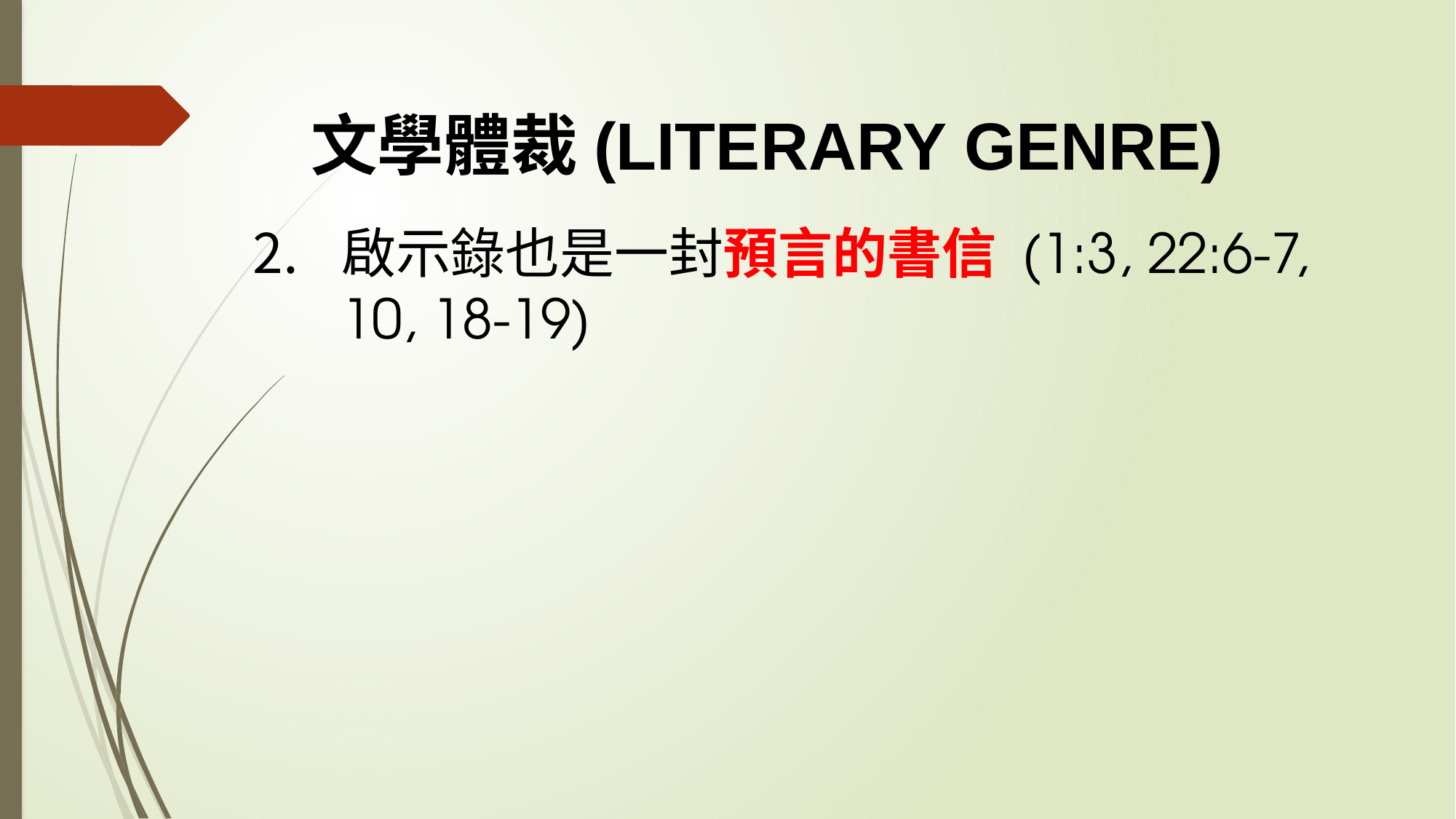

文學體裁(Literary Genre)
啟示錄也是一封預言的書信 (1:3, 22:6-7, 10, 18-19)